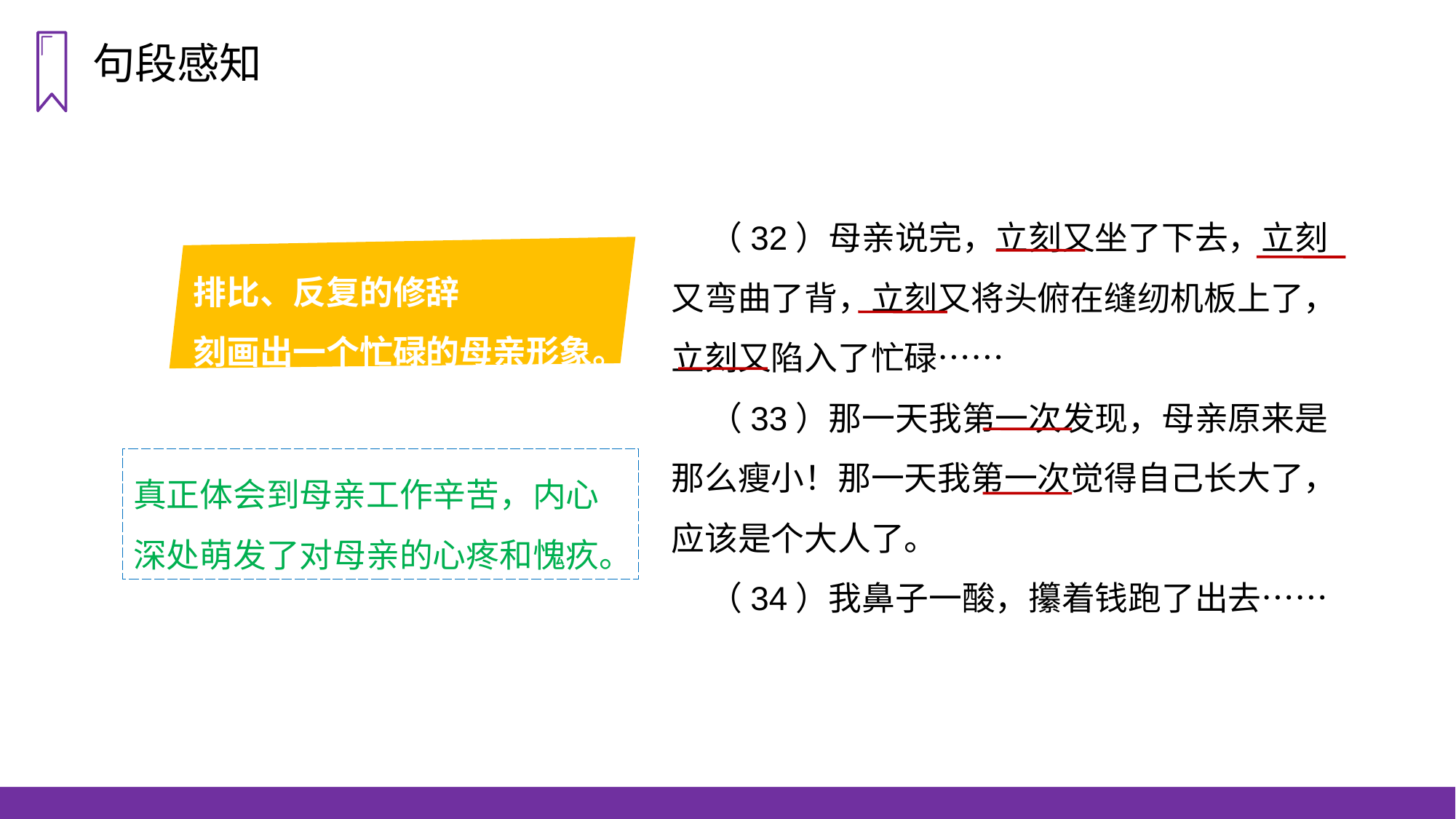

句段感知
    （32）母亲说完，立刻又坐了下去，立刻又弯曲了背，立刻又将头俯在缝纫机板上了，立刻又陷入了忙碌……
    （33）那一天我第一次发现，母亲原来是那么瘦小！那一天我第一次觉得自己长大了，应该是个大人了。
    （34）我鼻子一酸，攥着钱跑了出去……

排比、反复的修辞
刻画出一个忙碌的母亲形象。
真正体会到母亲工作辛苦，内心深处萌发了对母亲的心疼和愧疚。